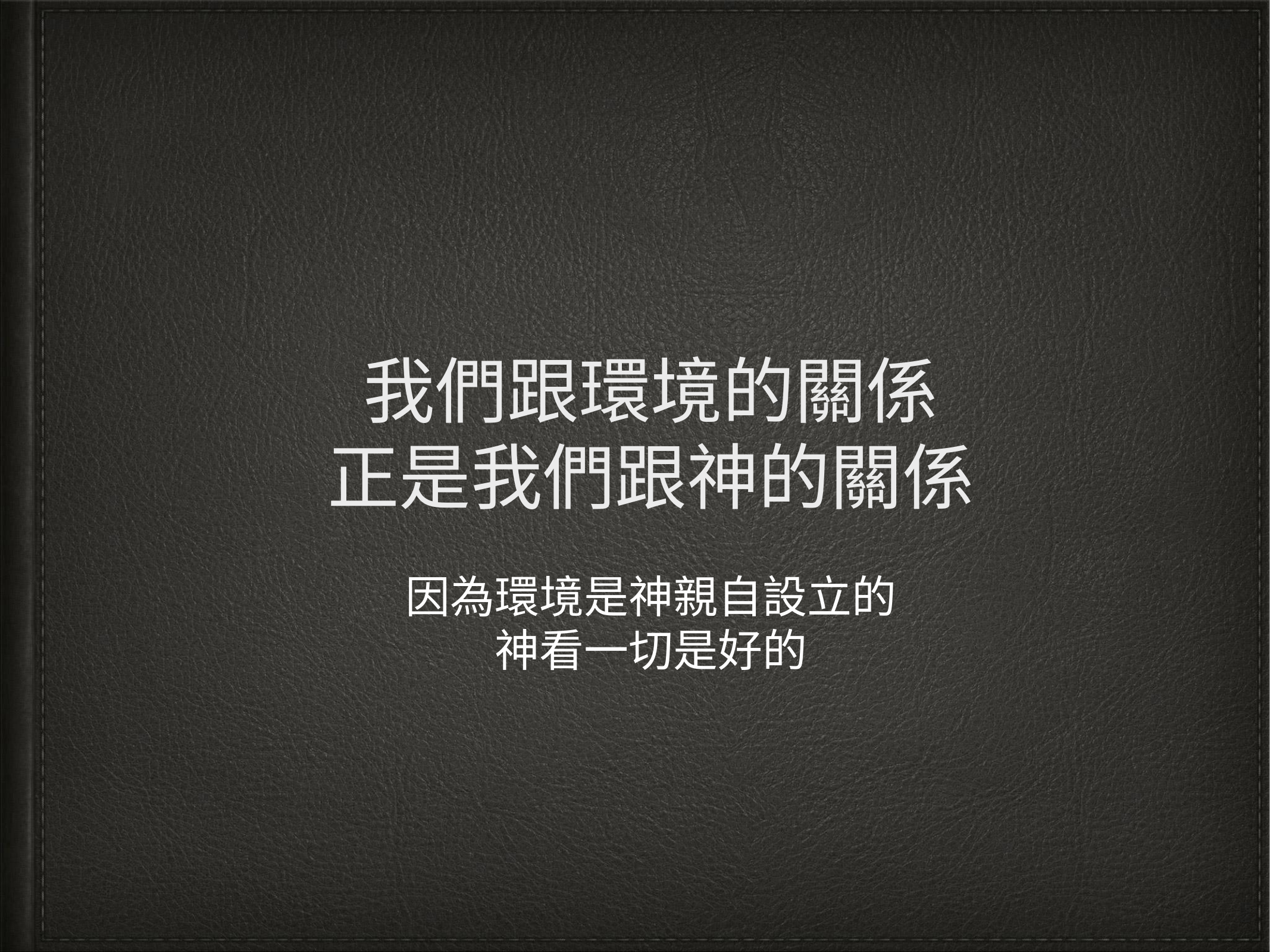

我們跟環境的關係
正是我們跟神的關係
因為環境是神親自設立的
神看一切是好的